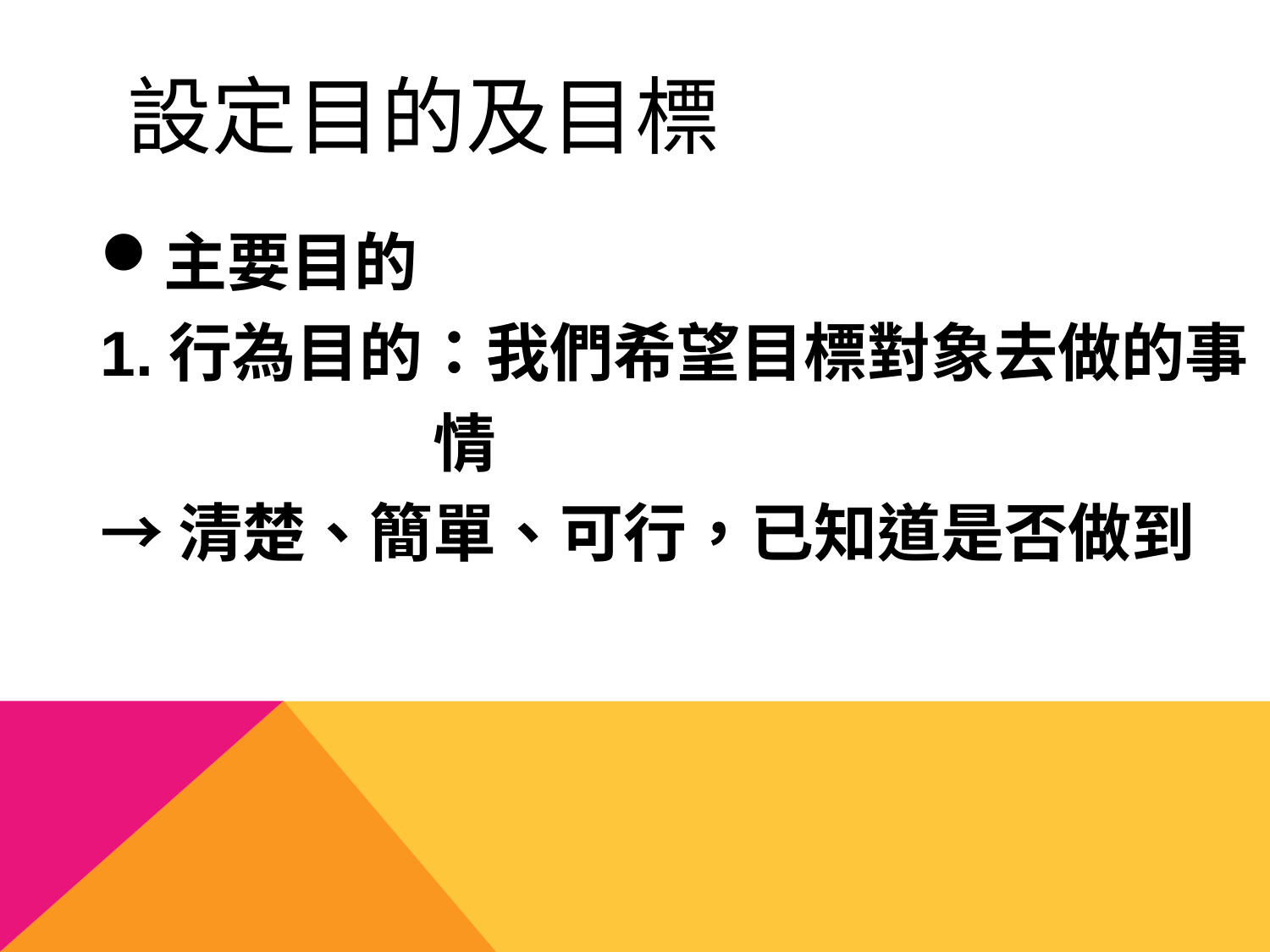

# 設定目的及目標
主要目的
1.行為目的：我們希望目標對象去做的事
                      情
→清楚、簡單、可行，已知道是否做到